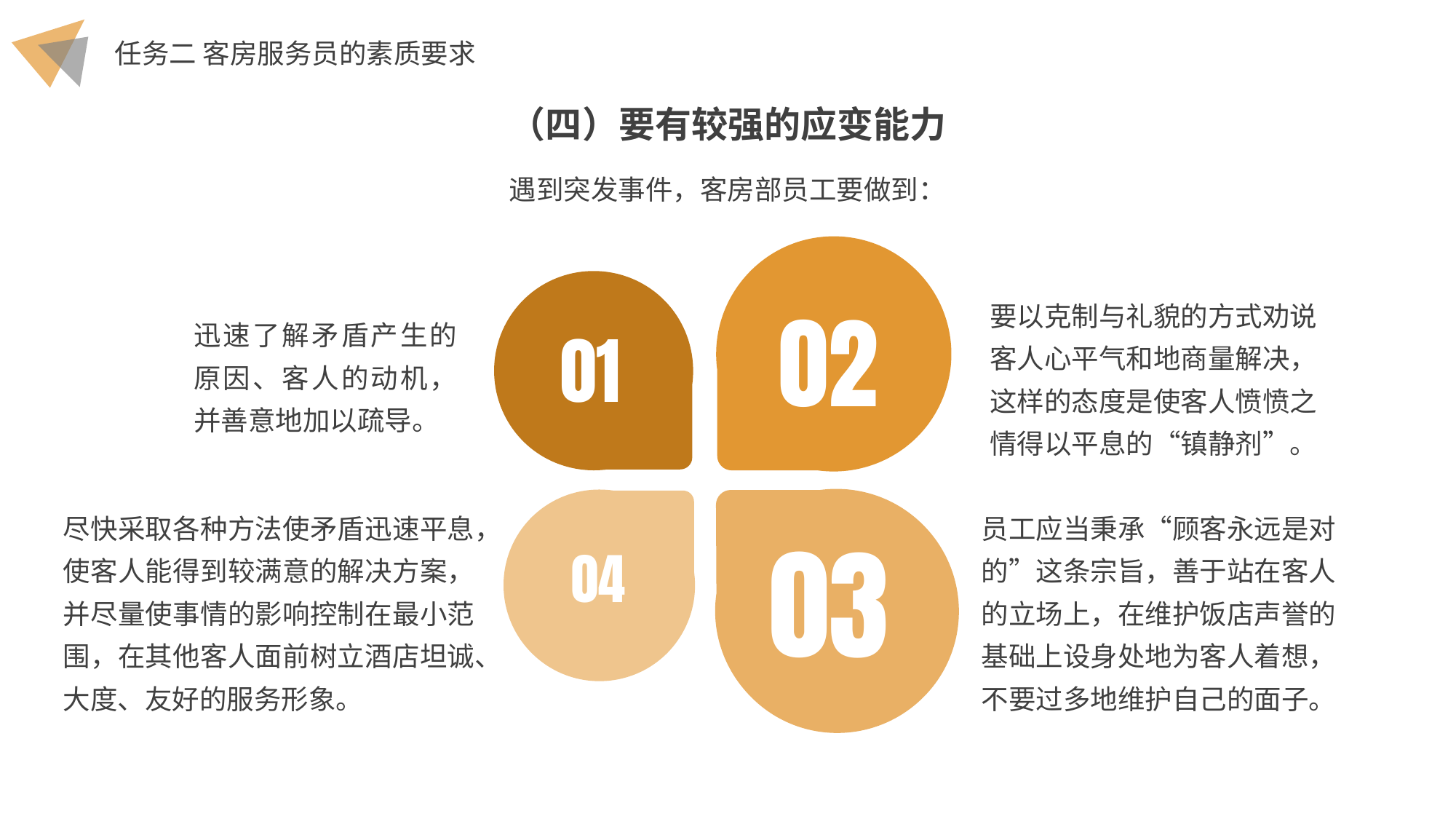

（四）要有较强的应变能力
遇到突发事件，客房部员工要做到：

02

01
要以克制与礼貌的方式劝说客人心平气和地商量解决，这样的态度是使客人愤愤之情得以平息的“镇静剂”。
迅速了解矛盾产生的原因、客人的动机，并善意地加以疏导。

03

04
尽快采取各种方法使矛盾迅速平息，使客人能得到较满意的解决方案，并尽量使事情的影响控制在最小范围，在其他客人面前树立酒店坦诚、大度、友好的服务形象。
员工应当秉承“顾客永远是对的”这条宗旨，善于站在客人的立场上，在维护饭店声誉的基础上设身处地为客人着想，不要过多地维护自己的面子。